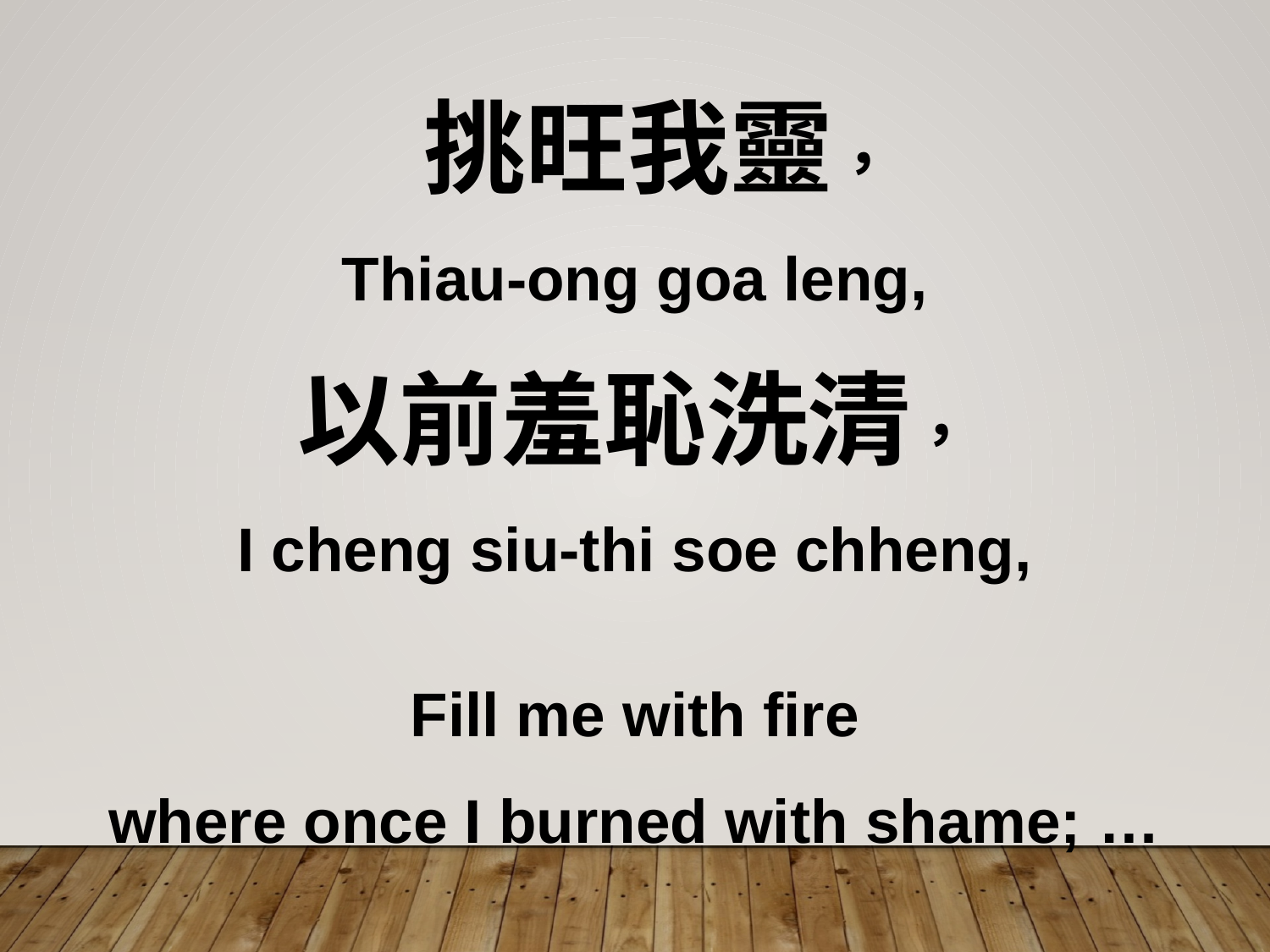

挑旺我靈，
Thiau-ong goa leng,
以前羞恥洗清，
I cheng siu-thi soe chheng,

Fill me with fire
where once I burned with shame; …